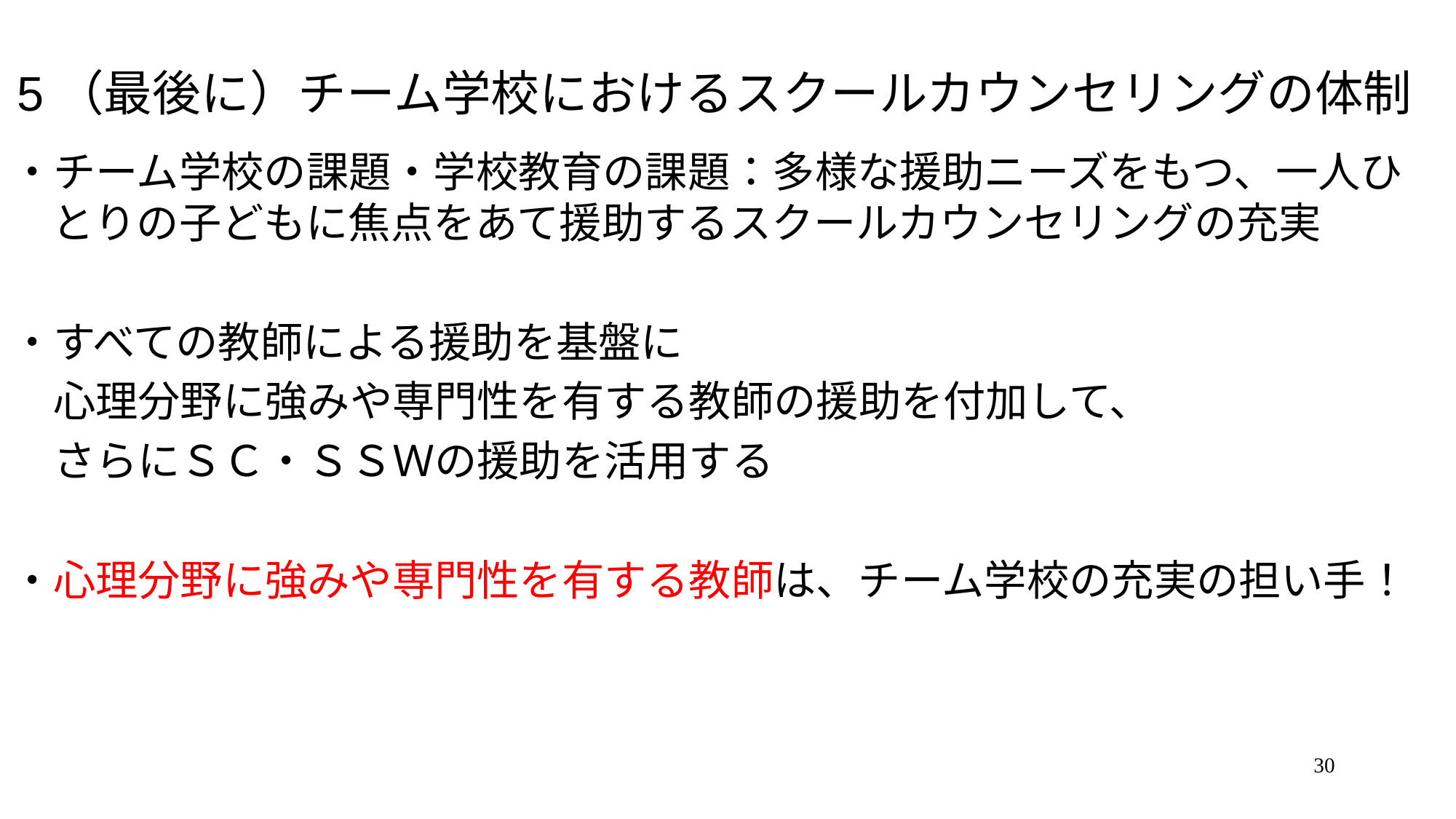

# 5（最後に）チーム学校におけるスクールカウンセリングの体制
・チーム学校の課題・学校教育の課題：多様な援助ニーズをもつ、一人ひとりの子どもに焦点をあて援助するスクールカウンセリングの充実

・すべての教師による援助を基盤に
　心理分野に強みや専門性を有する教師の援助を付加して、
　さらにＳＣ・ＳＳＷの援助を活用する

・心理分野に強みや専門性を有する教師は、チーム学校の充実の担い手！

30